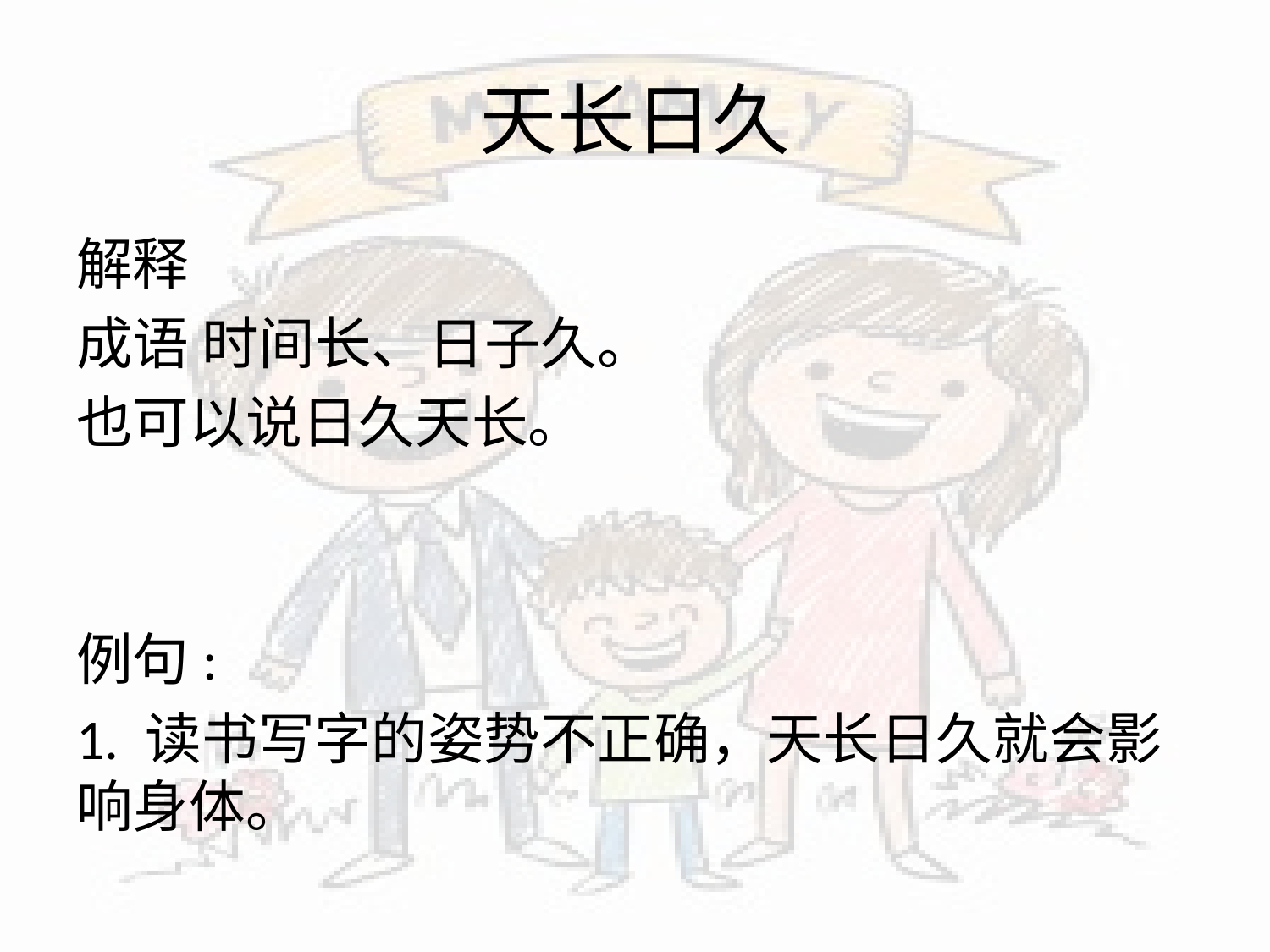

# 天长日久
解释
成语 时间长、日子久。
也可以说日久天长。

例句:
1. 读书写字的姿势不正确，天长日久就会影响身体。